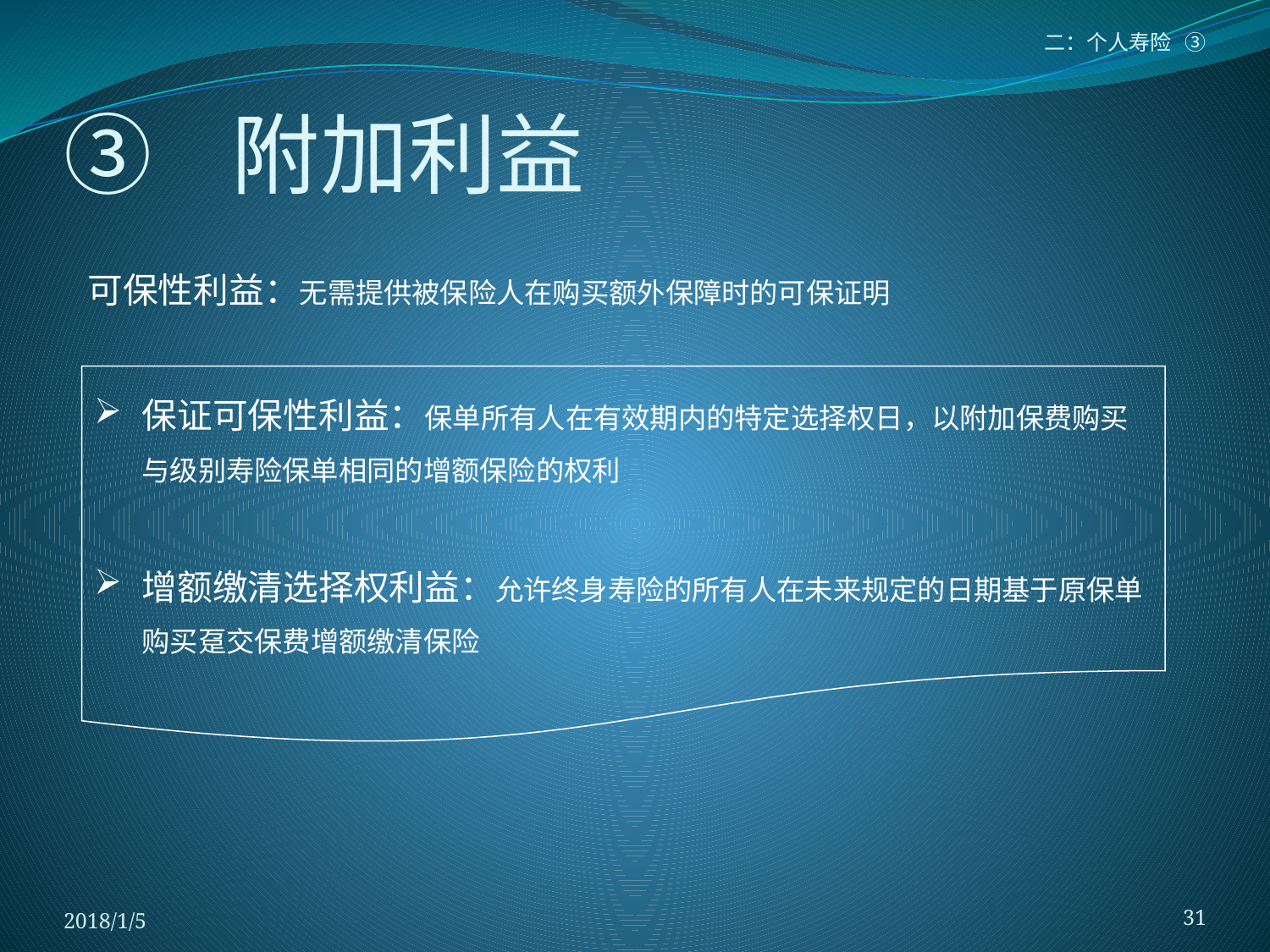

二：个人寿险   ③
# ③   附加利益
可保性利益：无需提供被保险人在购买额外保障时的可保证明
保证可保性利益：保单所有人在有效期内的特定选择权日，以附加保费购买与级别寿险保单相同的增额保险的权利

增额缴清选择权利益：允许终身寿险的所有人在未来规定的日期基于原保单购买趸交保费增额缴清保险

2018/1/5
31